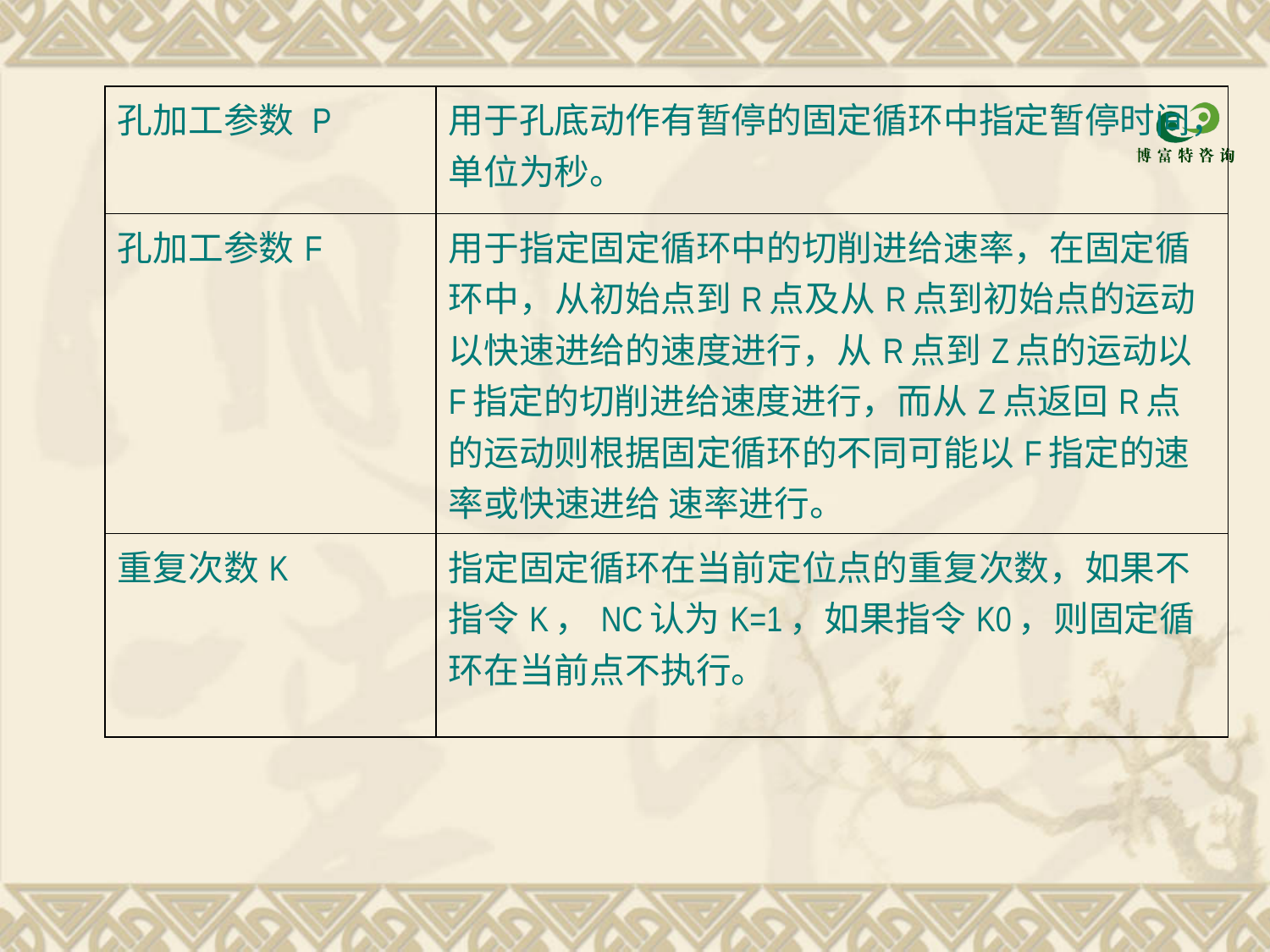

| 孔加工参数 P | 用于孔底动作有暂停的固定循环中指定暂停时间，单位为秒。 |
| --- | --- |
| 孔加工参数F | 用于指定固定循环中的切削进给速率，在固定循环中，从初始点到R点及从R点到初始点的运动以快速进给的速度进行，从R点到Z点的运动以F指定的切削进给速度进行，而从Z点返回R点的运动则根据固定循环的不同可能以F指定的速率或快速进给 速率进行。 |
| 重复次数K | 指定固定循环在当前定位点的重复次数，如果不指令K，NC认为K=1，如果指令K0，则固定循环在当前点不执行。 |